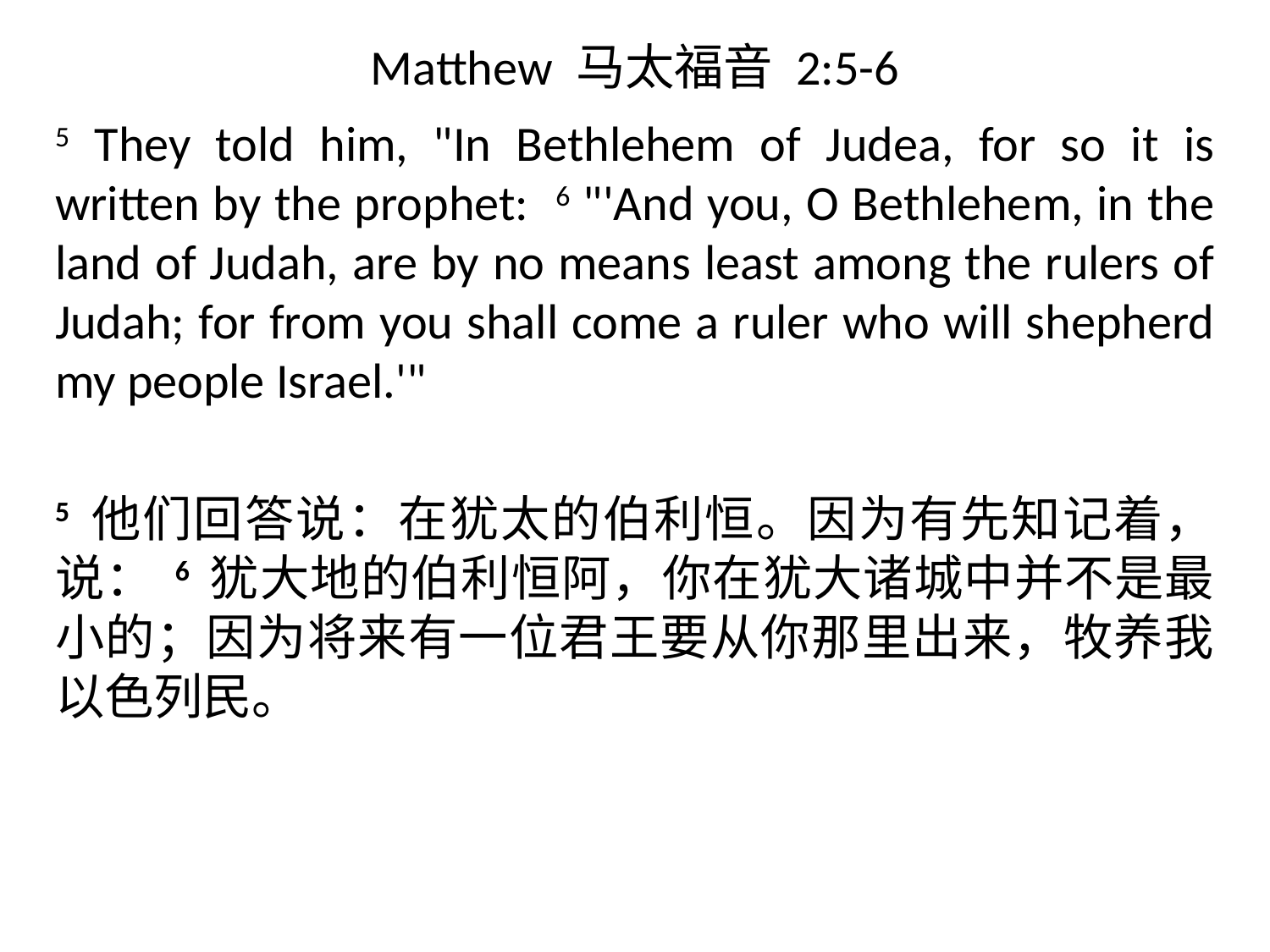

# Matthew 马太福音 2:5-6
5 They told him, "In Bethlehem of Judea, for so it is written by the prophet:  6 "'And you, O Bethlehem, in the land of Judah, are by no means least among the rulers of Judah; for from you shall come a ruler who will shepherd my people Israel.'"

5 他们回答说：在犹太的伯利恒。因为有先知记着，说： 6 犹大地的伯利恒阿，你在犹大诸城中并不是最小的；因为将来有一位君王要从你那里出来，牧养我以色列民。